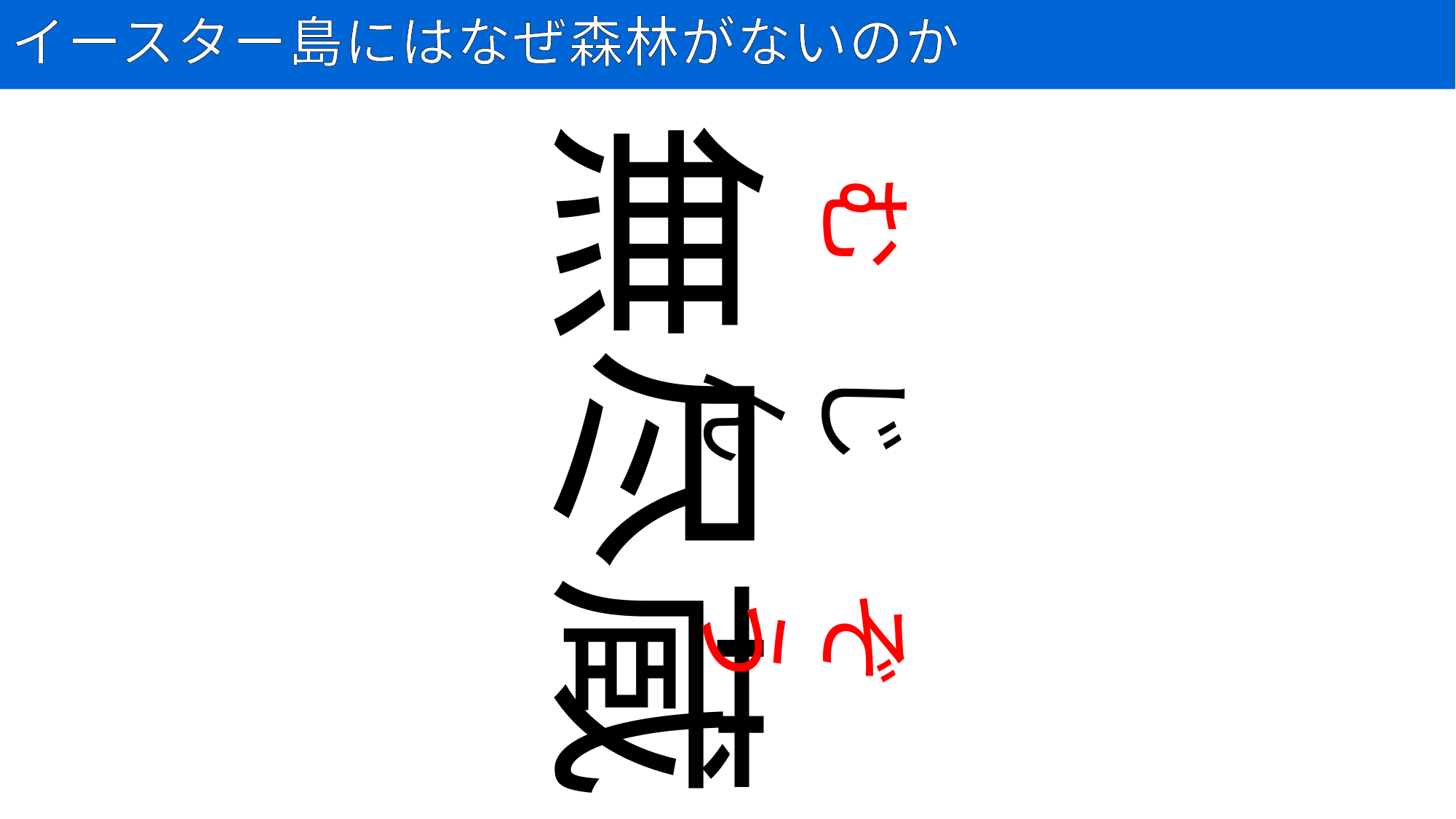

# イースター島にはなぜ森林がないのか
52
無尽蔵
む
じん
ぞう